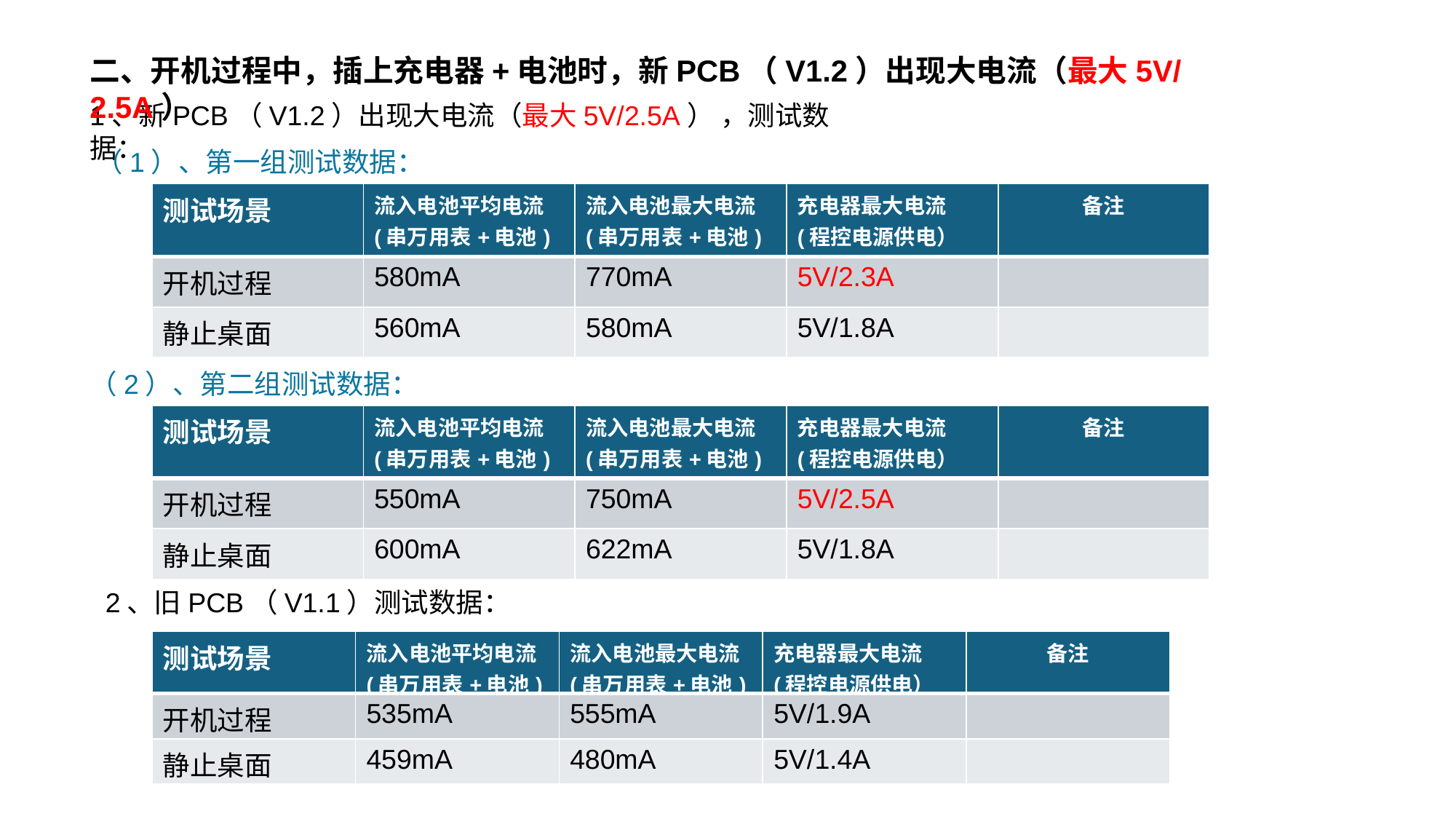

二、开机过程中，插上充电器+电池时，新PCB（V1.2）出现大电流（最大5V/2.5A）
1、新PCB（V1.2）出现大电流（最大5V/2.5A） ，测试数据：
（1）、第一组测试数据：
| 测试场景 | 流入电池平均电流(串万用表+电池) | 流入电池最大电流(串万用表+电池) | 充电器最大电流 (程控电源供电） | 备注 |
| --- | --- | --- | --- | --- |
| 开机过程 | 580mA | 770mA | 5V/2.3A |  |
| 静止桌面 | 560mA | 580mA | 5V/1.8A |  |
（2）、第二组测试数据：
| 测试场景 | 流入电池平均电流(串万用表+电池) | 流入电池最大电流(串万用表+电池) | 充电器最大电流 (程控电源供电） | 备注 |
| --- | --- | --- | --- | --- |
| 开机过程 | 550mA | 750mA | 5V/2.5A |  |
| 静止桌面 | 600mA | 622mA | 5V/1.8A |  |
2、旧PCB（V1.1）测试数据：
| 测试场景 | 流入电池平均电流(串万用表+电池) | 流入电池最大电流(串万用表+电池) | 充电器最大电流 (程控电源供电） | 备注 |
| --- | --- | --- | --- | --- |
| 开机过程 | 535mA | 555mA | 5V/1.9A |  |
| 静止桌面 | 459mA | 480mA | 5V/1.4A |  |